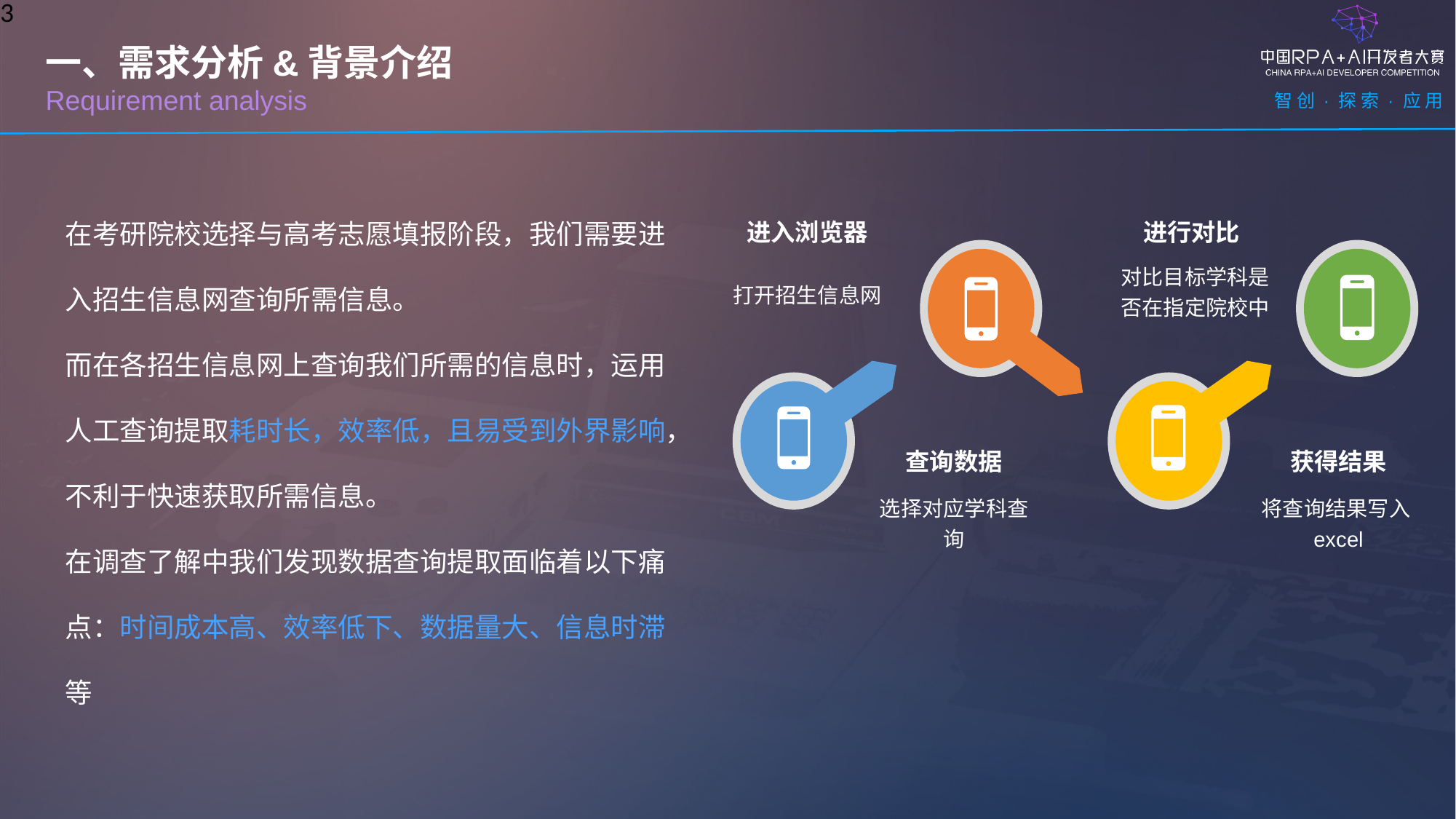

3
一、需求分析&背景介绍
Requirement analysis
在考研院校选择与高考志愿填报阶段，我们需要进入招生信息网查询所需信息。
而在各招生信息网上查询我们所需的信息时，运用人工查询提取耗时长，效率低，且易受到外界影响，不利于快速获取所需信息。
在调查了解中我们发现数据查询提取面临着以下痛点：时间成本高、效率低下、数据量大、信息时滞等
进入浏览器
打开招生信息网
进行对比
对比目标学科是否在指定院校中

查询数据
获得结果
选择对应学科查询
将查询结果写入excel